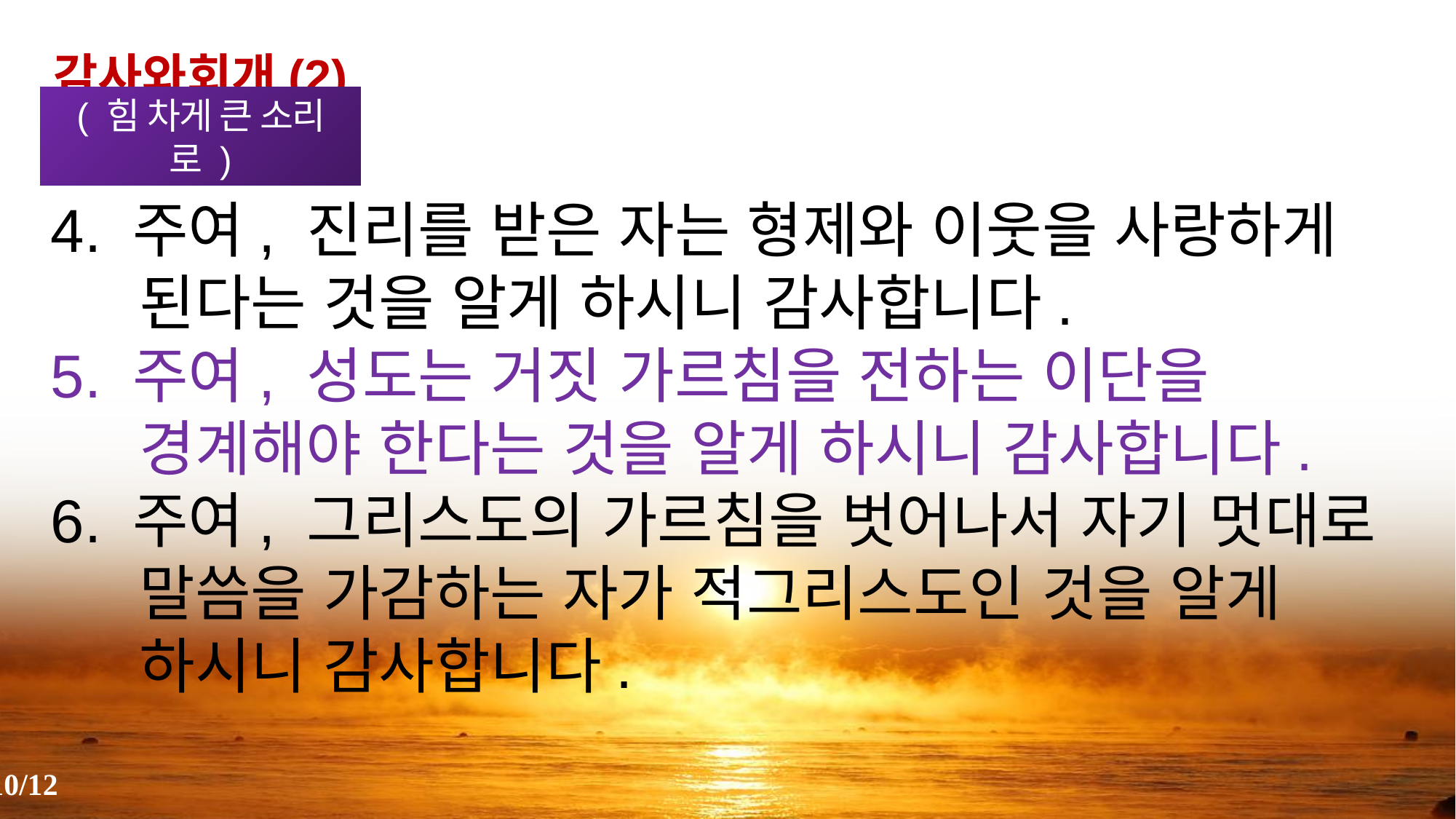

감사와회개(2)

( 힘 차게 큰 소리로 )
4. 주여, 진리를 받은 자는 형제와 이웃을 사랑하게 된다는 것을 알게 하시니 감사합니다.
5. 주여, 성도는 거짓 가르침을 전하는 이단을 경계해야 한다는 것을 알게 하시니 감사합니다.
6. 주여, 그리스도의 가르침을 벗어나서 자기 멋대로 말씀을 가감하는 자가 적그리스도인 것을 알게 하시니 감사합니다.